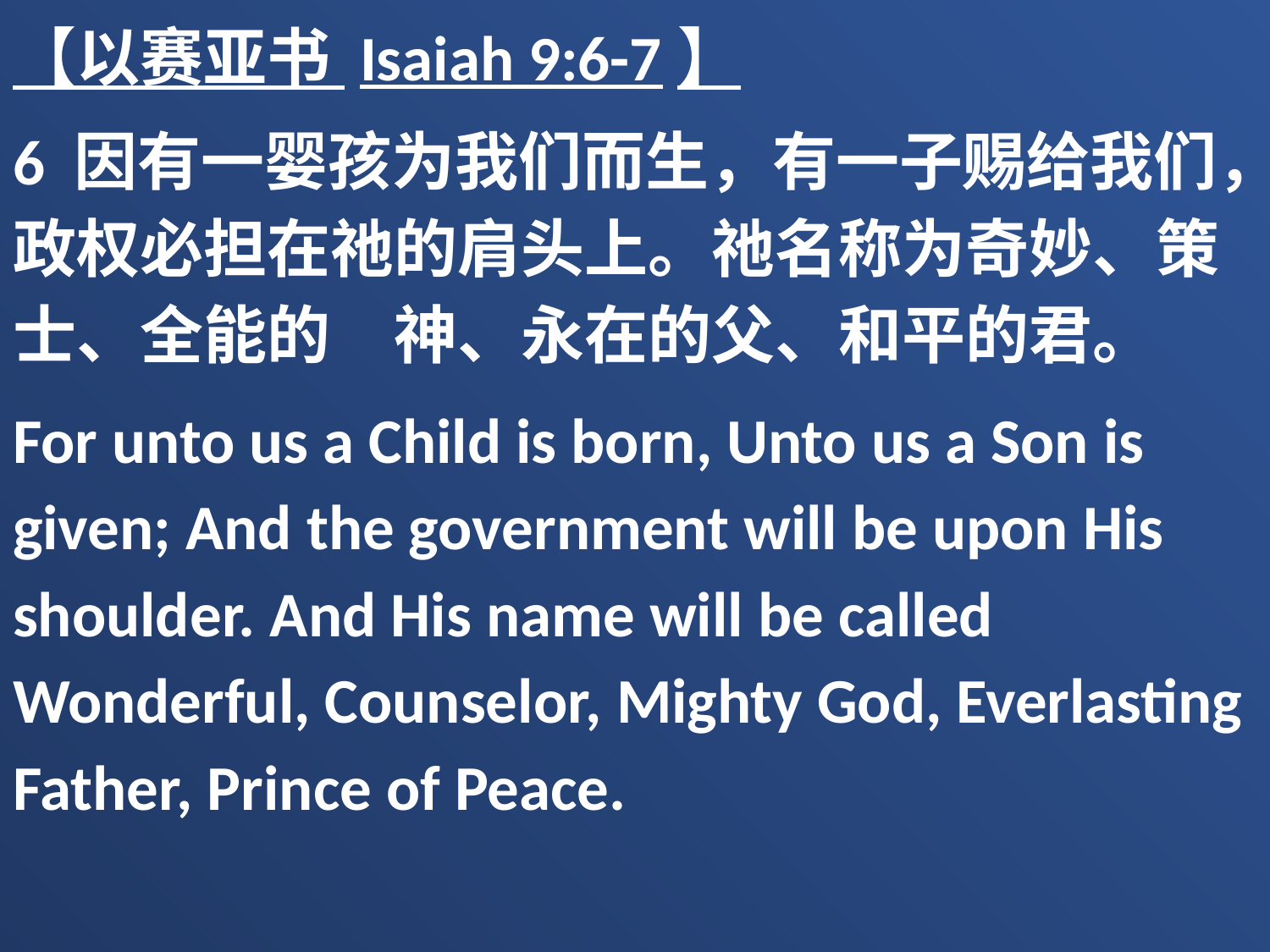

【以赛亚书 Isaiah 9:6-7】
6 因有一婴孩为我们而生，有一子赐给我们，政权必担在祂的肩头上。祂名称为奇妙、策士、全能的　神、永在的父、和平的君。
For unto us a Child is born, Unto us a Son is given; And the government will be upon His shoulder. And His name will be called Wonderful, Counselor, Mighty God, Everlasting Father, Prince of Peace.